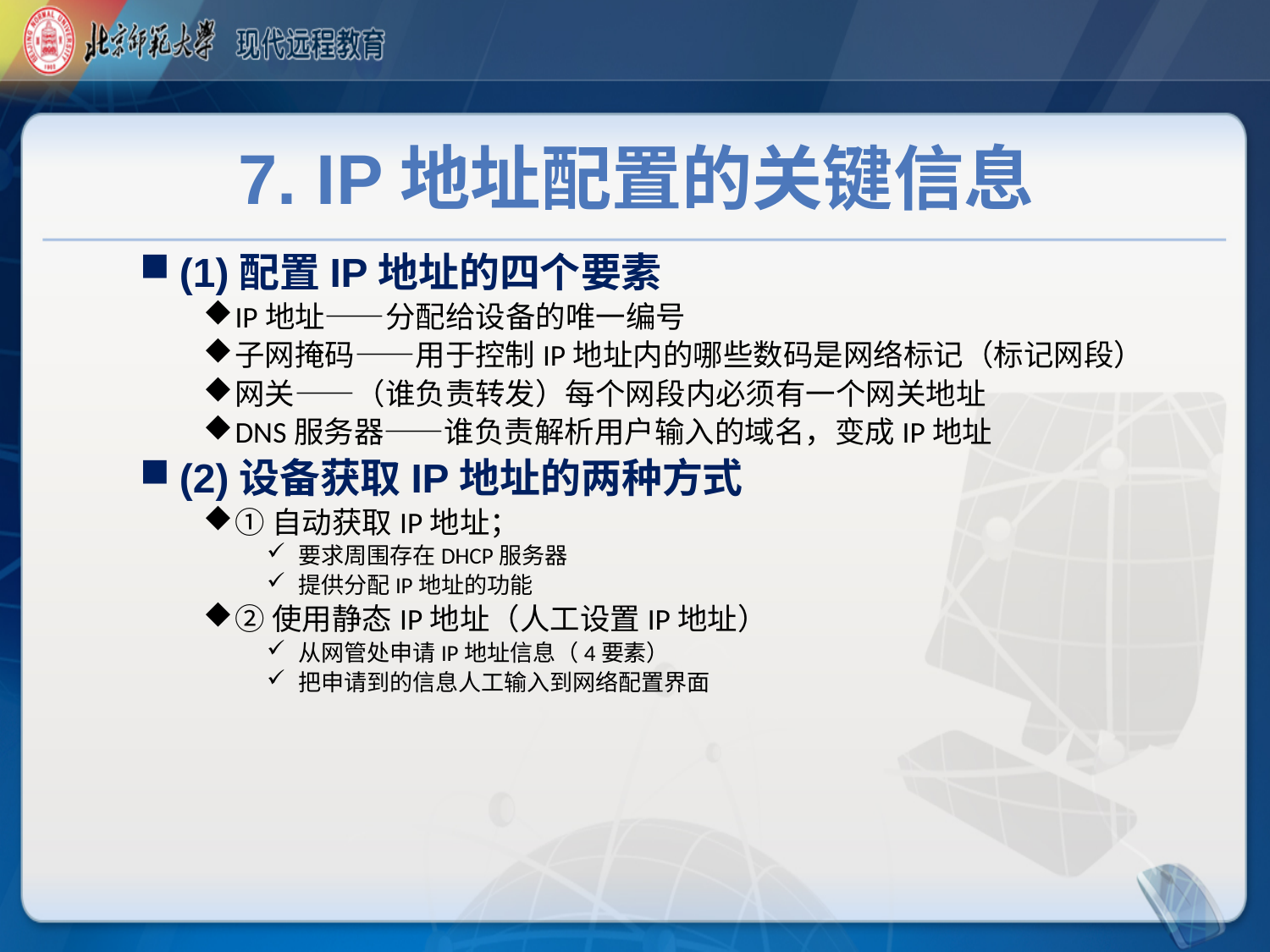

# 7. IP地址配置的关键信息
(1)配置IP地址的四个要素
IP地址——分配给设备的唯一编号
子网掩码——用于控制IP地址内的哪些数码是网络标记（标记网段）
网关——（谁负责转发）每个网段内必须有一个网关地址
DNS服务器——谁负责解析用户输入的域名，变成IP地址
(2)设备获取IP地址的两种方式
①自动获取IP地址；
要求周围存在DHCP服务器
提供分配IP地址的功能
②使用静态IP地址（人工设置IP地址）
从网管处申请IP地址信息（4要素）
把申请到的信息人工输入到网络配置界面